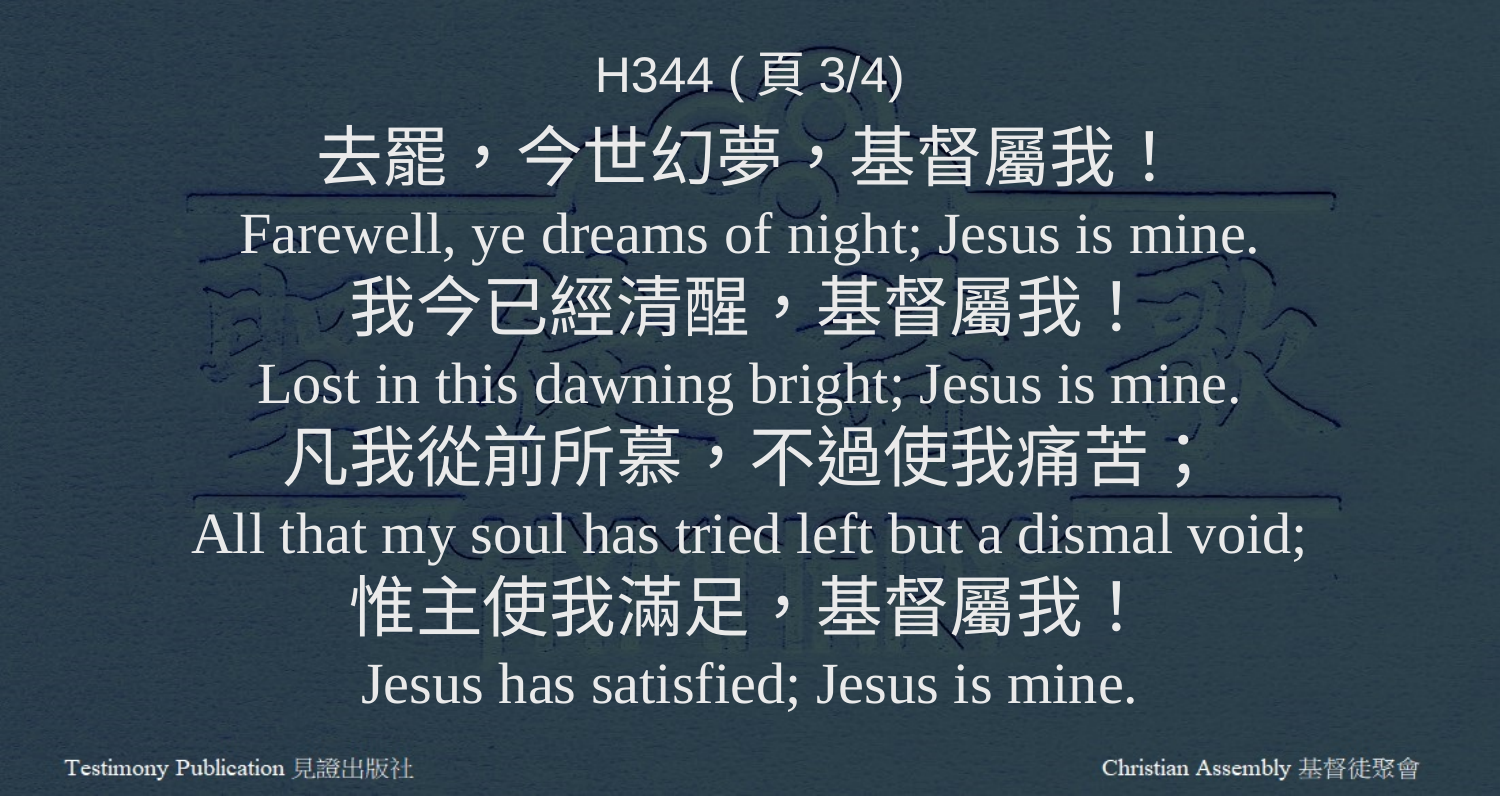

H344 (頁3/4)
去罷，今世幻夢，基督屬我！
Farewell, ye dreams of night; Jesus is mine.
我今已經清醒，基督屬我！
Lost in this dawning bright; Jesus is mine.
凡我從前所慕，不過使我痛苦；
All that my soul has tried left but a dismal void;
惟主使我滿足，基督屬我！
Jesus has satisfied; Jesus is mine.